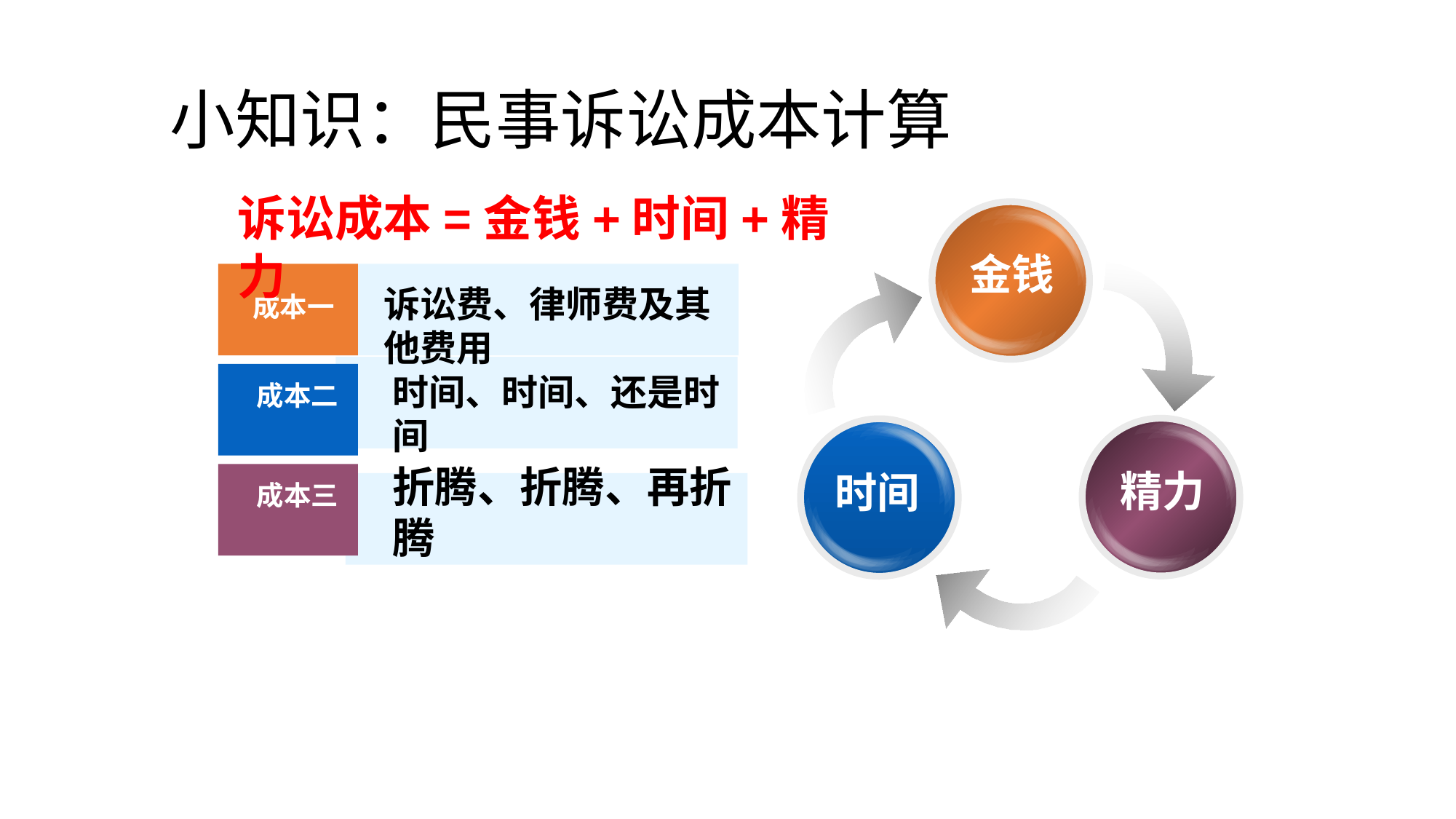

# 小知识：民事诉讼成本计算
诉讼成本=金钱+时间+精力

金钱

诉讼费、律师费及其他费用
成本一

时间、时间、还是时间
成本二

折腾、折腾、再折腾
精力
时间

成本三